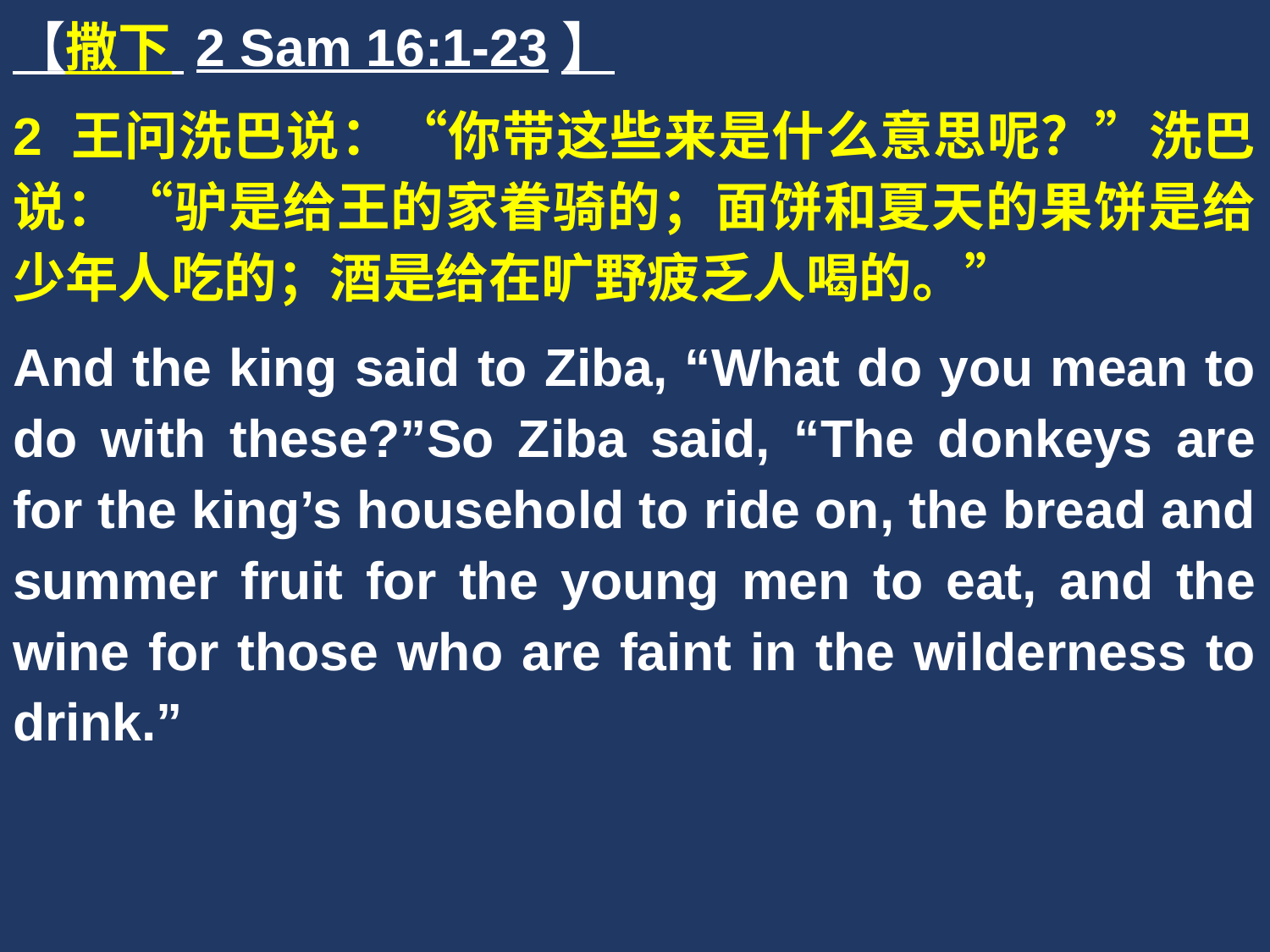

【撒下 2 Sam 16:1-23】
2 王问洗巴说：“你带这些来是什么意思呢？”洗巴说：“驴是给王的家眷骑的；面饼和夏天的果饼是给少年人吃的；酒是给在旷野疲乏人喝的。”
And the king said to Ziba, “What do you mean to do with these?”So Ziba said, “The donkeys are for the king’s household to ride on, the bread and summer fruit for the young men to eat, and the wine for those who are faint in the wilderness to drink.”